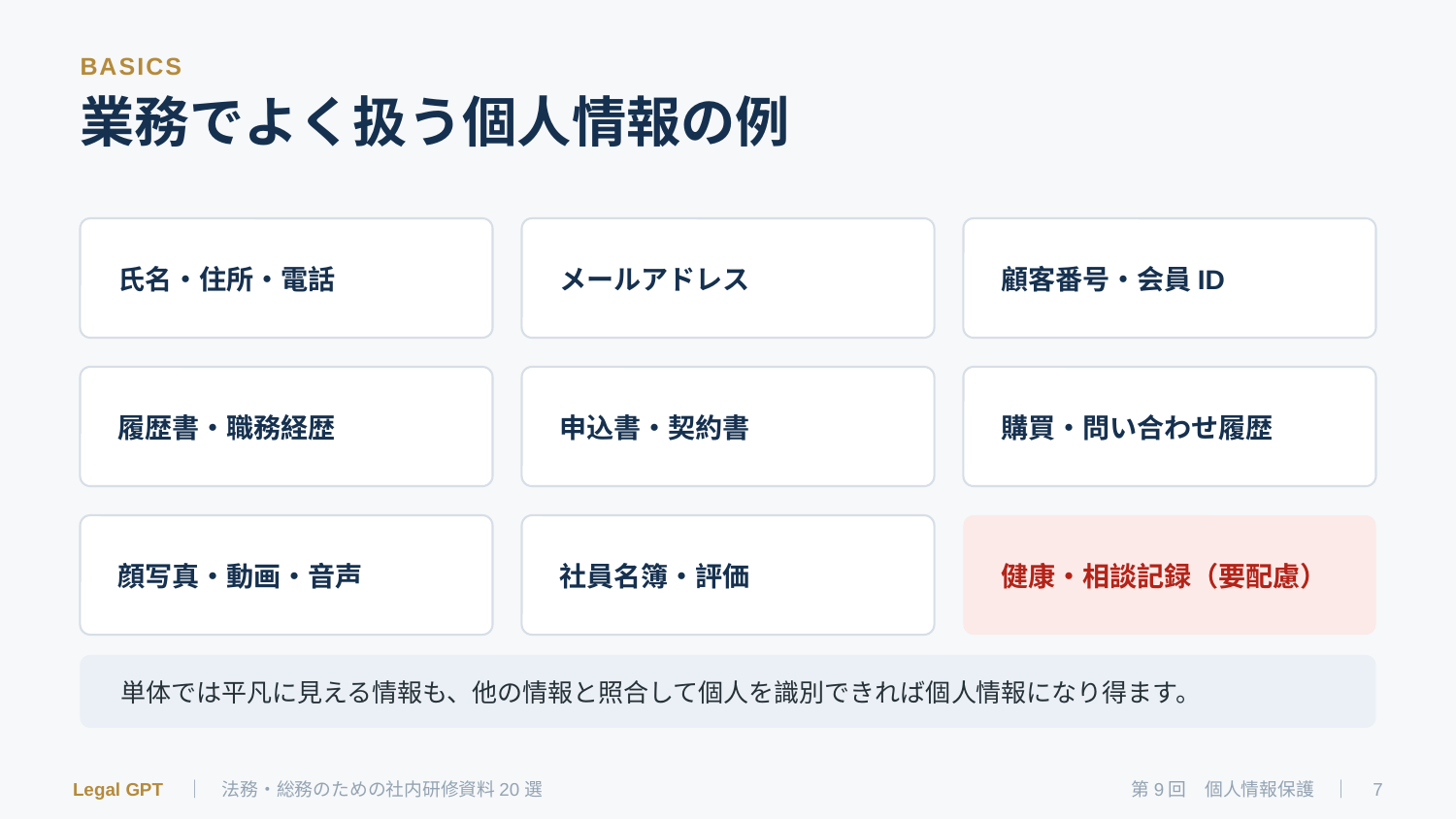

BASICS
業務でよく扱う個人情報の例

氏名・住所・電話
メールアドレス
顧客番号・会員ID

履歴書・職務経歴
申込書・契約書
購買・問い合わせ履歴

顔写真・動画・音声
社員名簿・評価
健康・相談記録（要配慮）

単体では平凡に見える情報も、他の情報と照合して個人を識別できれば個人情報になり得ます。
Legal GPT　｜　法務・総務のための社内研修資料20選
第9回　個人情報保護　｜　7